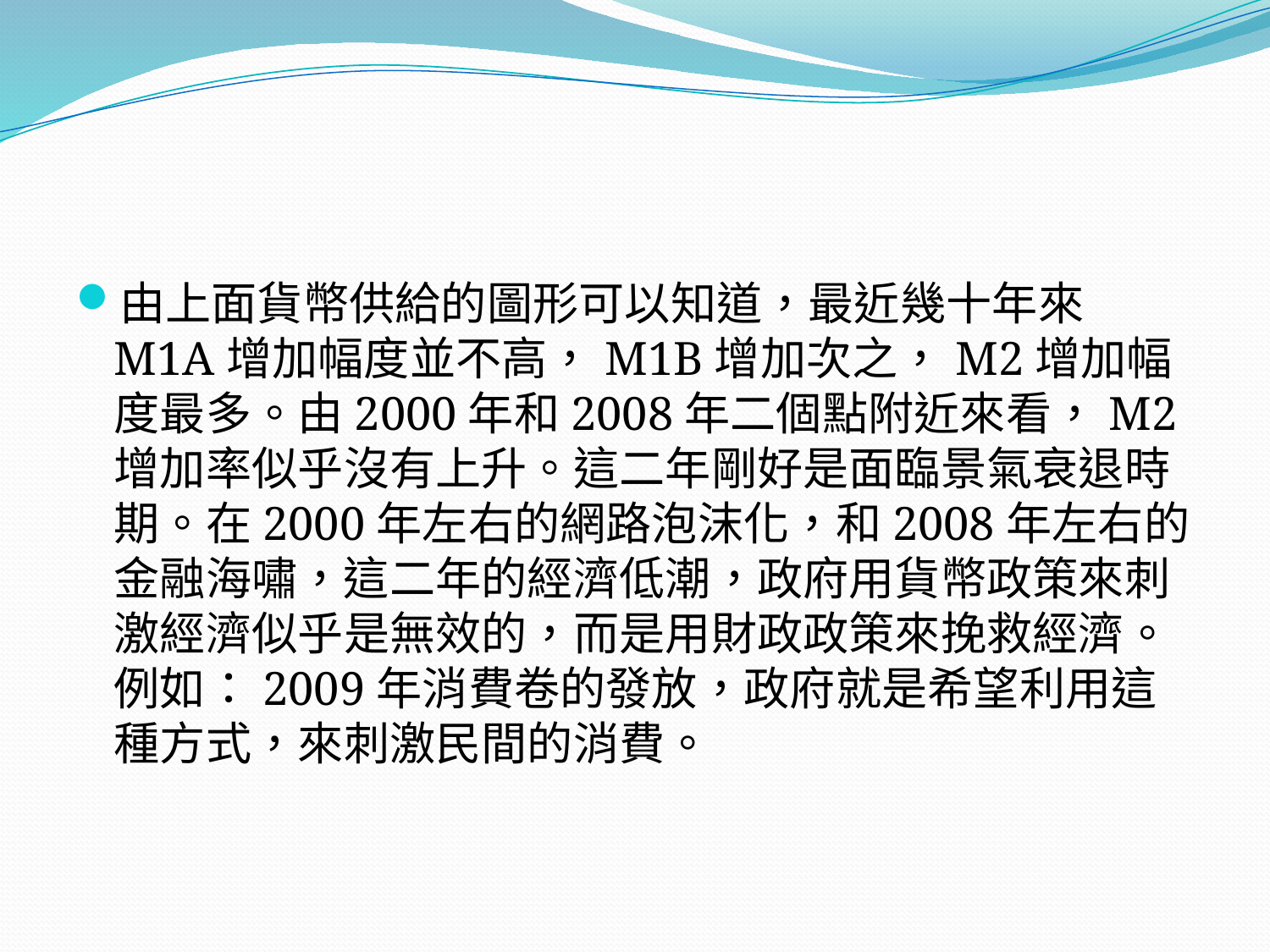

#
由上面貨幣供給的圖形可以知道，最近幾十年來M1A增加幅度並不高，M1B增加次之，M2增加幅度最多。由2000年和2008年二個點附近來看，M2增加率似乎沒有上升。這二年剛好是面臨景氣衰退時期。在2000年左右的網路泡沫化，和2008年左右的金融海嘯，這二年的經濟低潮，政府用貨幣政策來刺激經濟似乎是無效的，而是用財政政策來挽救經濟。例如：2009年消費卷的發放，政府就是希望利用這種方式，來刺激民間的消費。